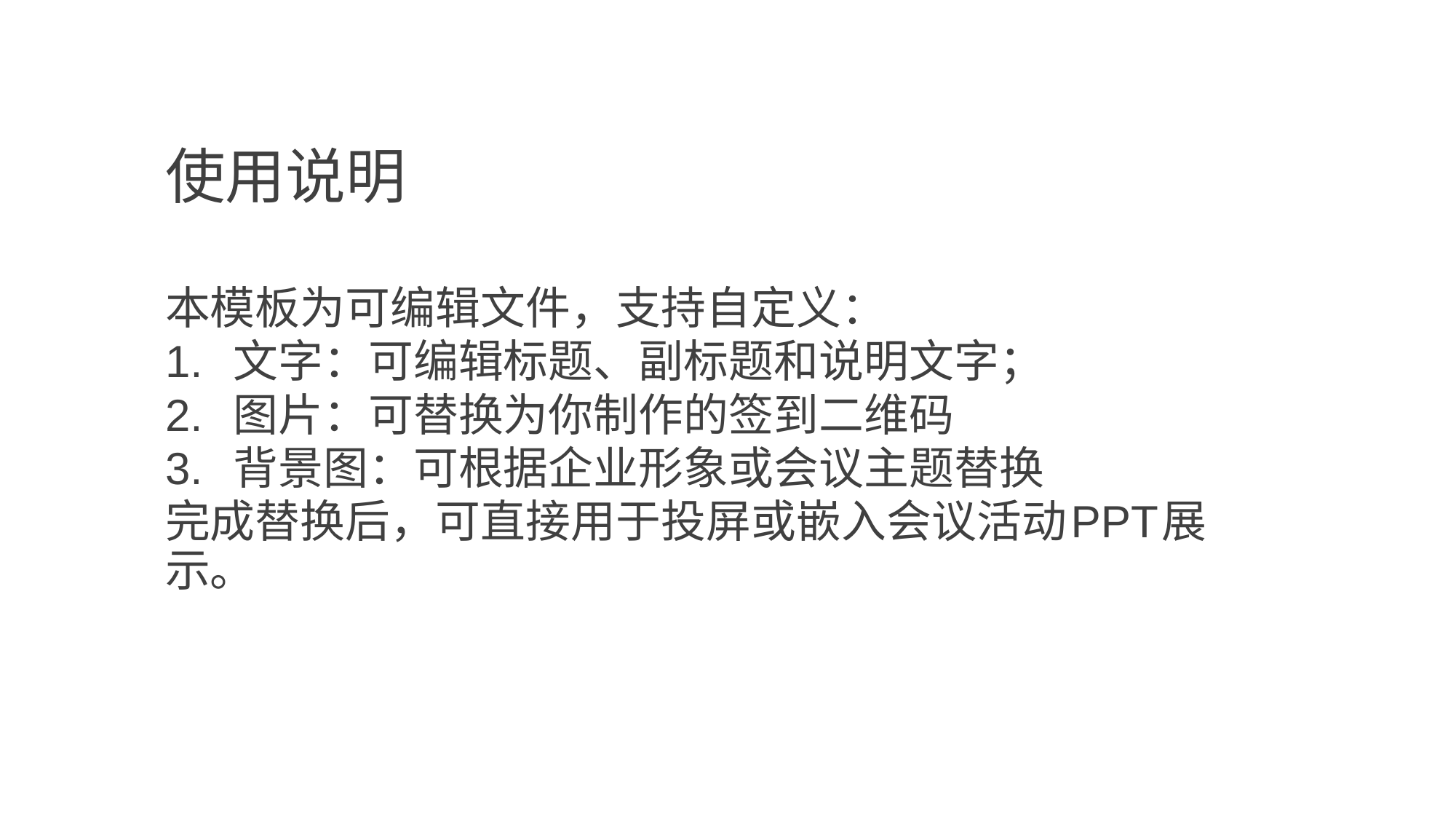

使用说明

本模板为可编辑文件，支持自定义：
文字：可编辑标题、副标题和说明文字；
图片：可替换为你制作的签到二维码
背景图：可根据企业形象或会议主题替换
完成替换后，可直接用于投屏或嵌入会议活动PPT展示。